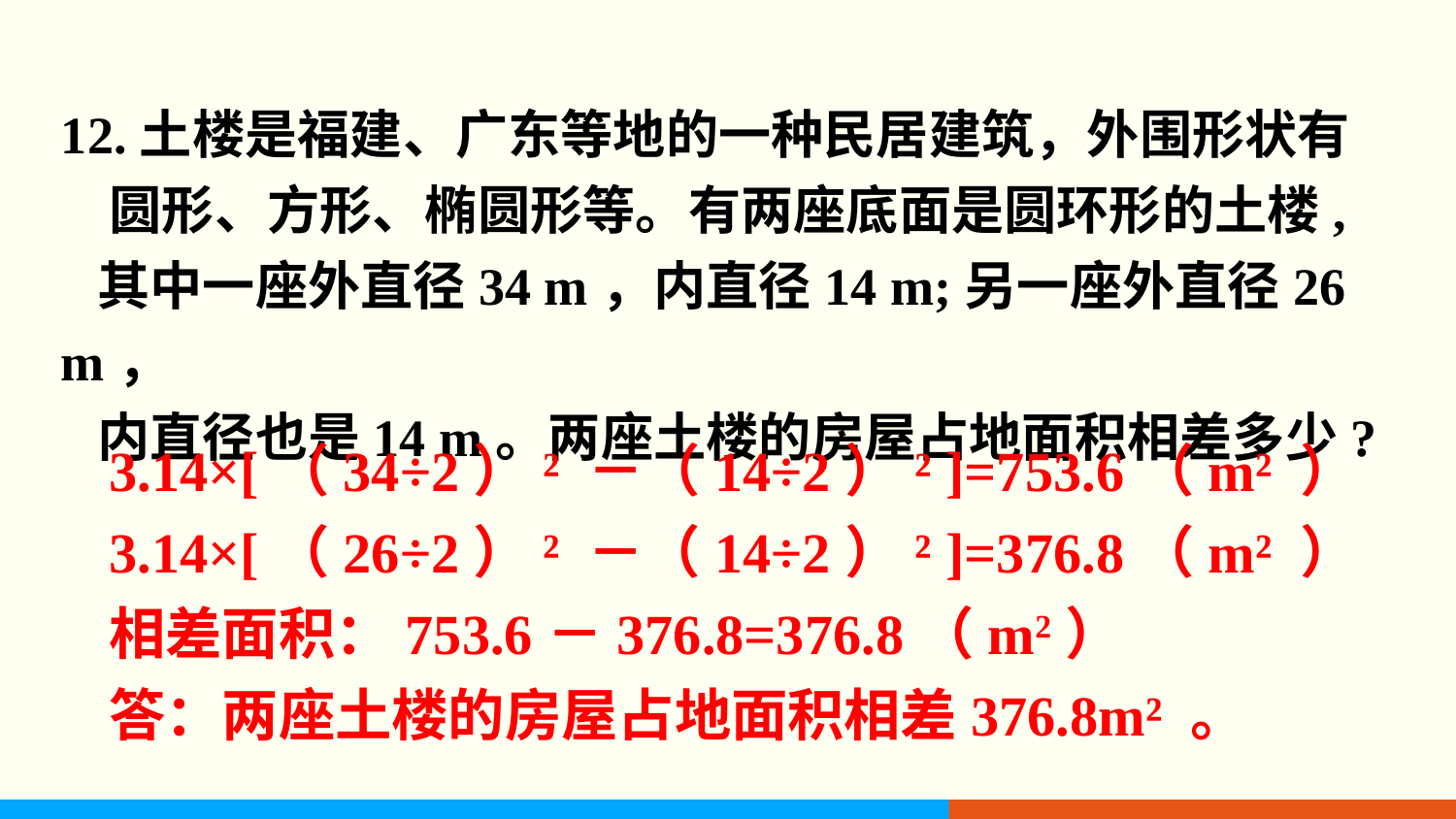

12.土楼是福建、广东等地的一种民居建筑，外围形状有
   圆形、方形、椭圆形等。有两座底面是圆环形的土楼,
  其中一座外直径34 m，内直径14 m;另一座外直径26 m，
  内直径也是14 m。两座土楼的房屋占地面积相差多少?
3.14×[（34÷2）² －（14÷2）² ]=753.6（m² ）
3.14×[（26÷2）² －（14÷2）² ]=376.8（m² ）
相差面积：753.6－376.8=376.8（m2）
答：两座土楼的房屋占地面积相差376.8m² 。